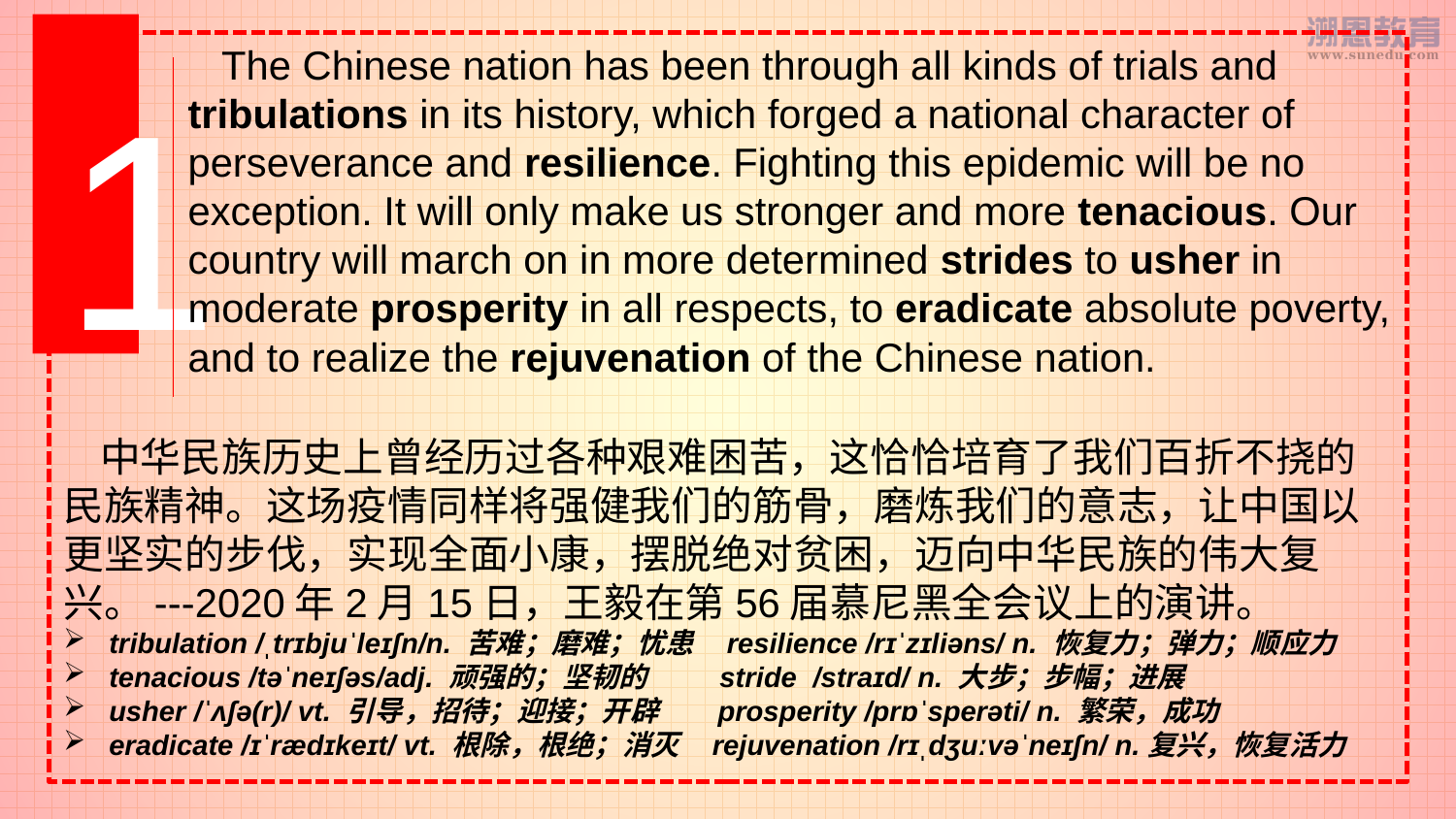

The Chinese nation has been through all kinds of trials and tribulations in its history, which forged a national character of perseverance and resilience. Fighting this epidemic will be no exception. It will only make us stronger and more tenacious. Our country will march on in more determined strides to usher in moderate prosperity in all respects, to eradicate absolute poverty, and to realize the rejuvenation of the Chinese nation.
1
   中华民族历史上曾经历过各种艰难困苦，这恰恰培育了我们百折不挠的民族精神。这场疫情同样将强健我们的筋骨，磨炼我们的意志，让中国以更坚实的步伐，实现全面小康，摆脱绝对贫困，迈向中华民族的伟大复兴。---2020年2月15日，王毅在第56届慕尼黑全会议上的演讲。
tribulation /ˌtrɪbjuˈleɪʃn/n. 苦难；磨难；忧患    resilience /rɪˈzɪliəns/ n. 恢复力；弹力；顺应力
tenacious /təˈneɪʃəs/adj. 顽强的；坚韧的          stride  /straɪd/ n. 大步；步幅；进展
usher /ˈʌʃə(r)/ vt. 引导，招待；迎接；开辟        prosperity /prɒˈsperəti/ n. 繁荣，成功
eradicate /ɪˈrædɪkeɪt/ vt. 根除，根绝；消灭    rejuvenation /rɪˌdʒuːvəˈneɪʃn/ n.复兴，恢复活力